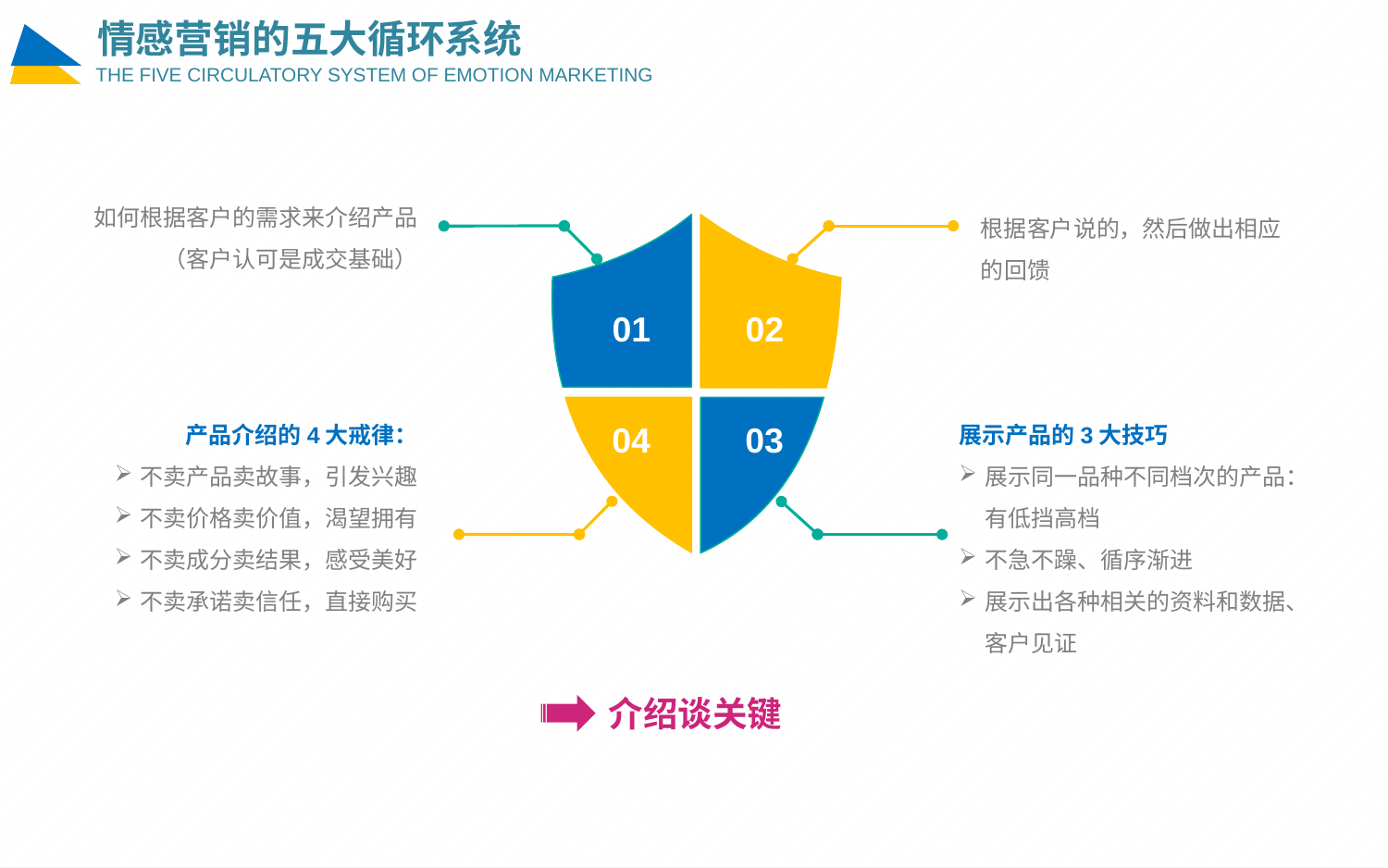

情感营销的五大循环系统

THE FIVE CIRCULATORY SYSTEM OF EMOTION MARKETING
如何根据客户的需求来介绍产品（客户认可是成交基础）
根据客户说的，然后做出相应的回馈

01
02

产品介绍的4大戒律：
不卖产品卖故事，引发兴趣
不卖价格卖价值，渴望拥有
不卖成分卖结果，感受美好
不卖承诺卖信任，直接购买
展示产品的3大技巧
展示同一品种不同档次的产品：有低挡高档
不急不躁、循序渐进
展示出各种相关的资料和数据、客户见证
04
03
介绍谈关键